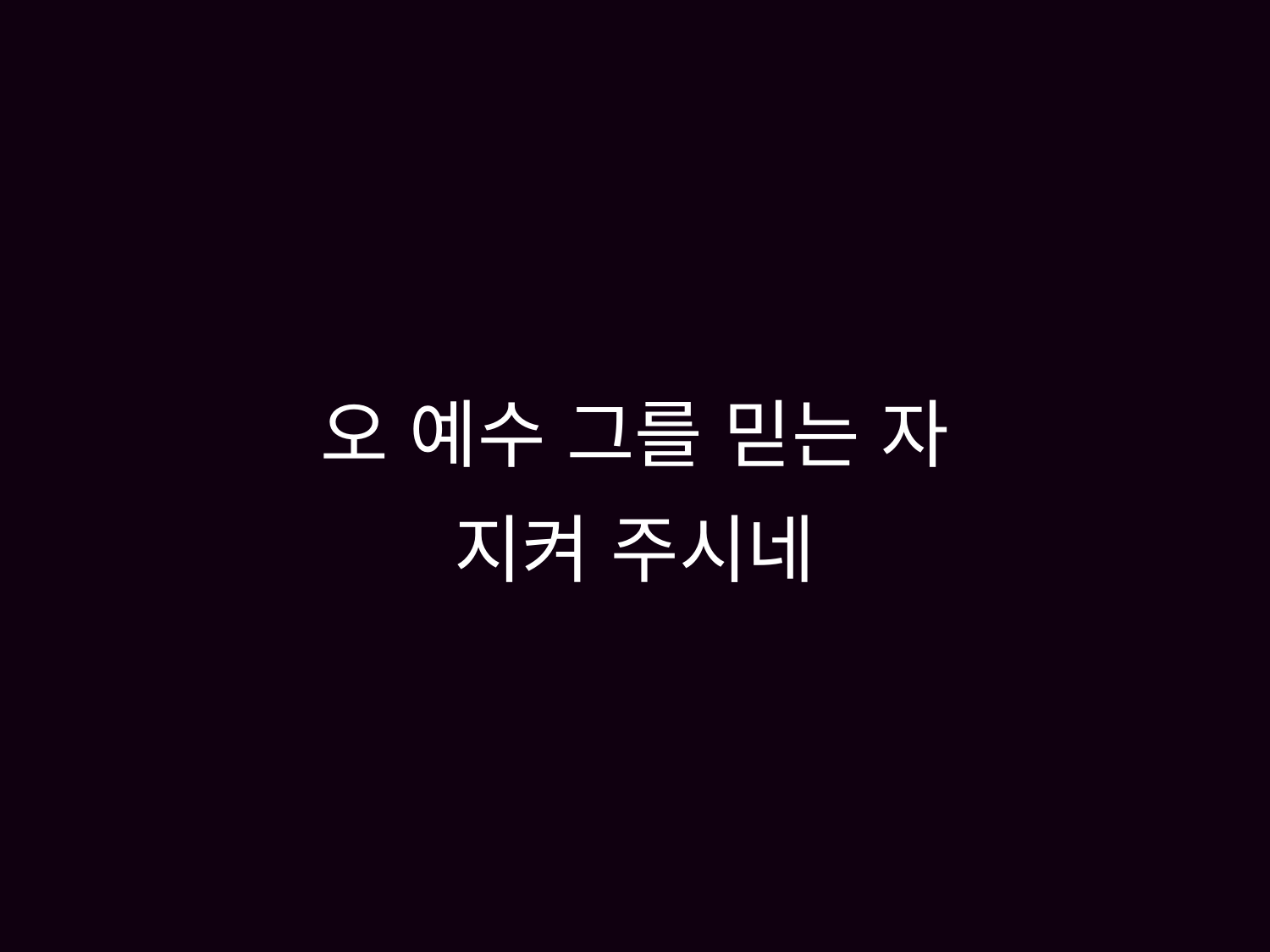

# 오 예수 그를 믿는 자 지켜 주시네